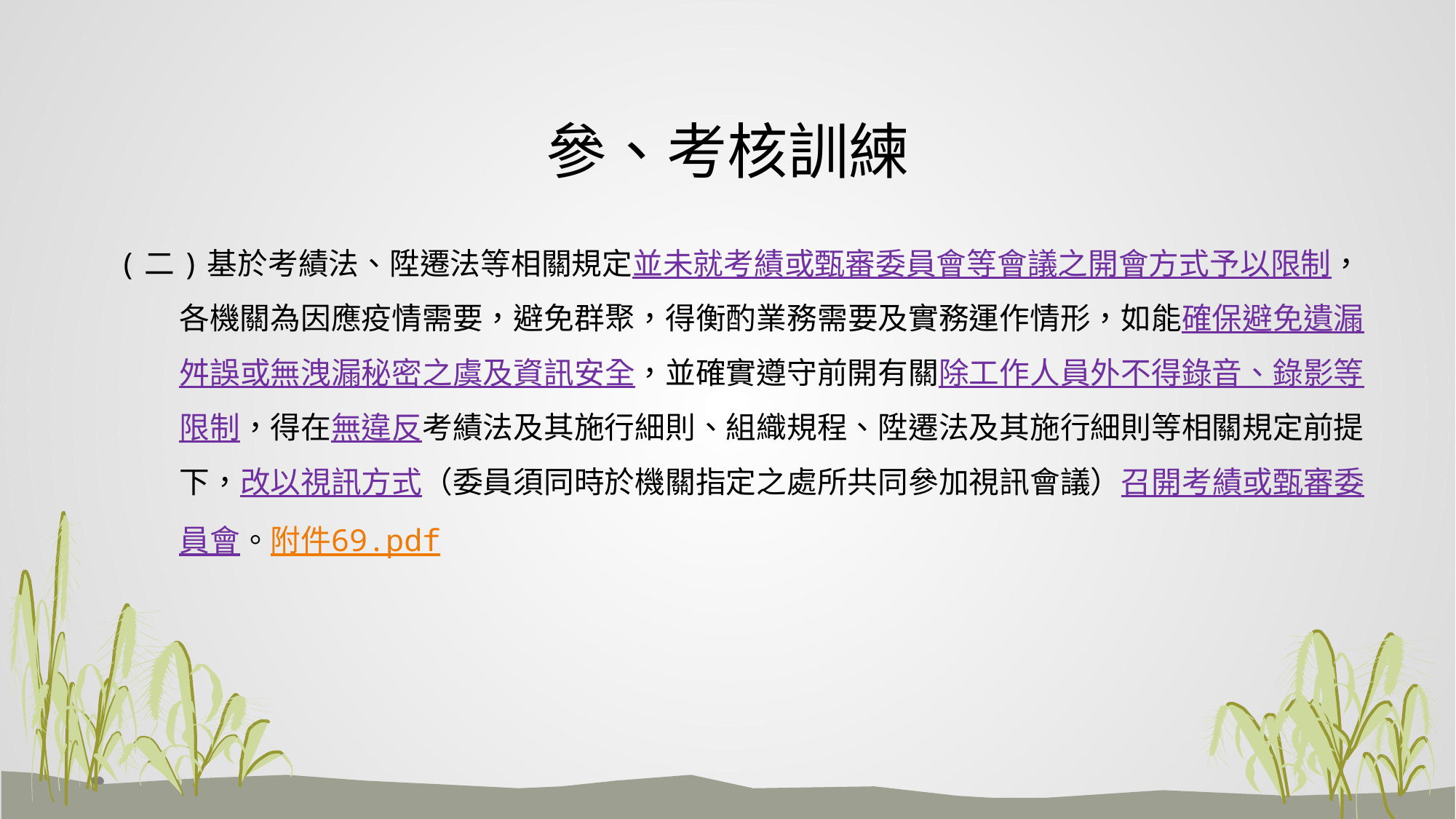

# 參、考核訓練
(二)基於考績法、陞遷法等相關規定並未就考績或甄審委員會等會議之開會方式予以限制，各機關為因應疫情需要，避免群聚，得衡酌業務需要及實務運作情形，如能確保避免遺漏舛誤或無洩漏秘密之虞及資訊安全，並確實遵守前開有關除工作人員外不得錄音、錄影等限制，得在無違反考績法及其施行細則、組織規程、陞遷法及其施行細則等相關規定前提下，改以視訊方式（委員須同時於機關指定之處所共同參加視訊會議）召開考績或甄審委員會。附件69.pdf